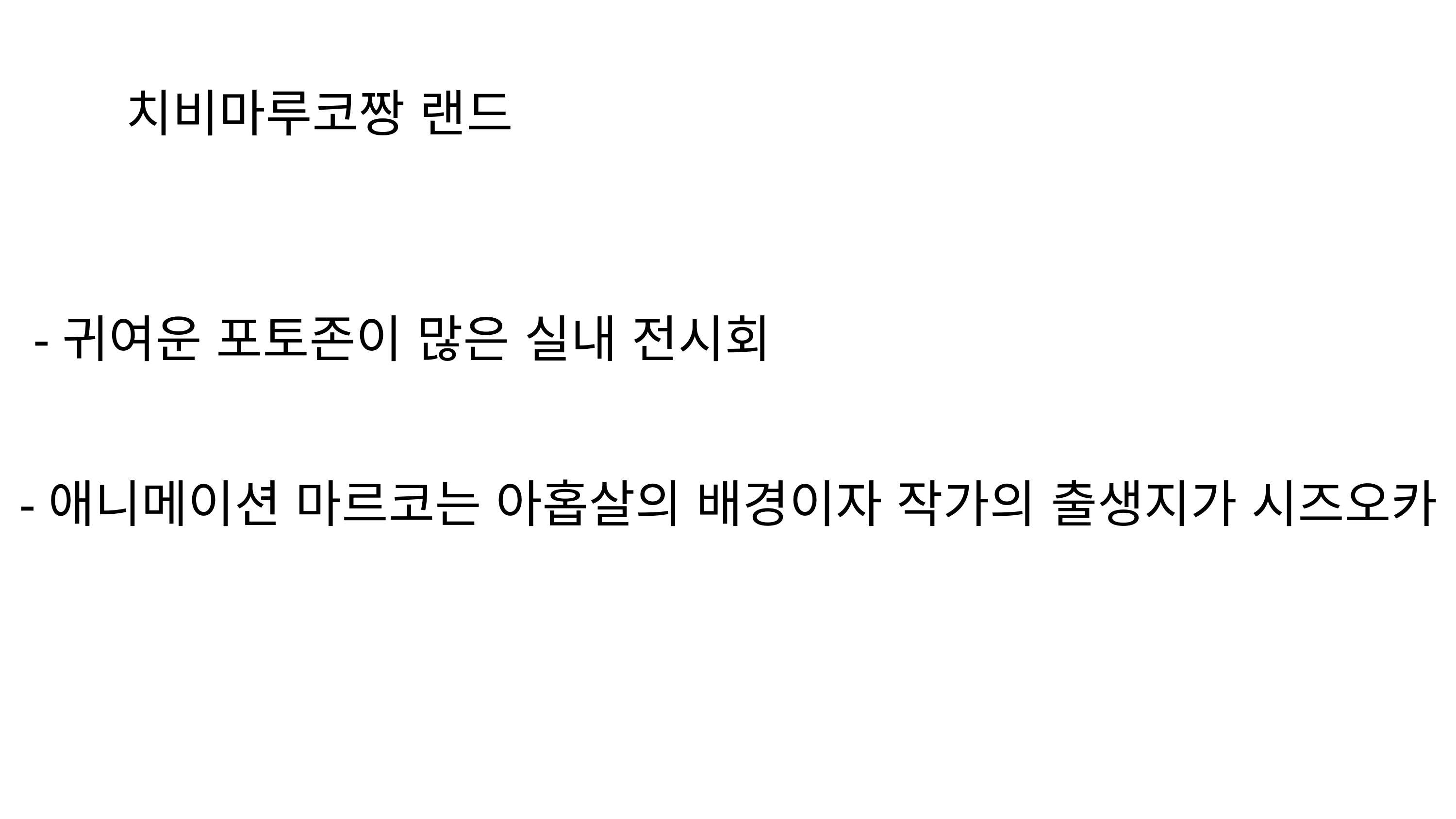

치비마루코짱 랜드
-귀여운 포토존이 많은 실내 전시회
-애니메이션 마르코는 아홉살의 배경이자 작가의 출생지가 시즈오카